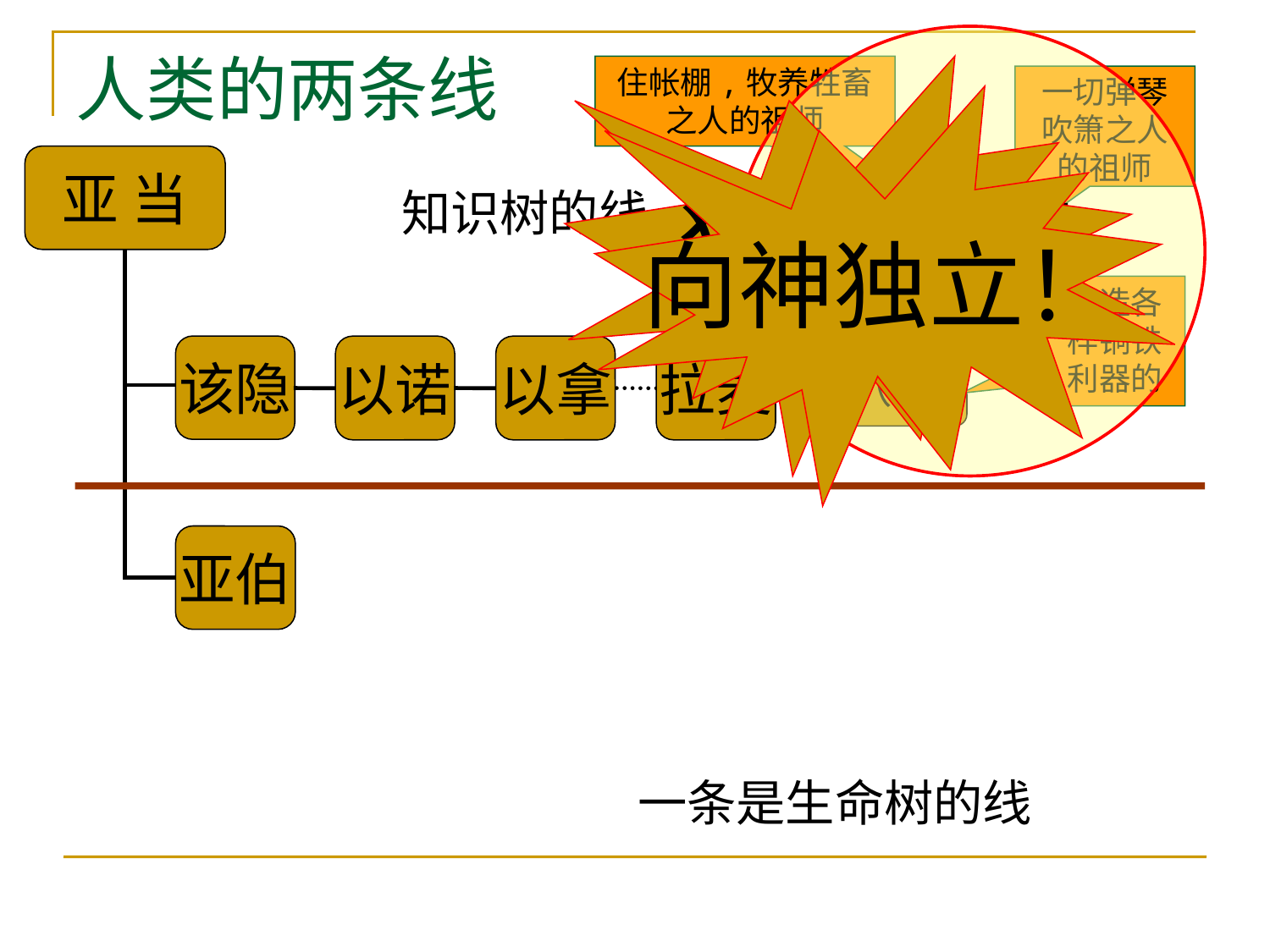

世界
# 人类的两条线
独立！
住帐棚,牧养牲畜之人的祖师
一切弹琴吹箫之人的祖师
向神独立！

亚 当
雅八
犹八
该隐
以诺
以拿
拉麦
土八该隐
亚伯
知识树的线
打造各样铜铁利器的

一条是生命树的线